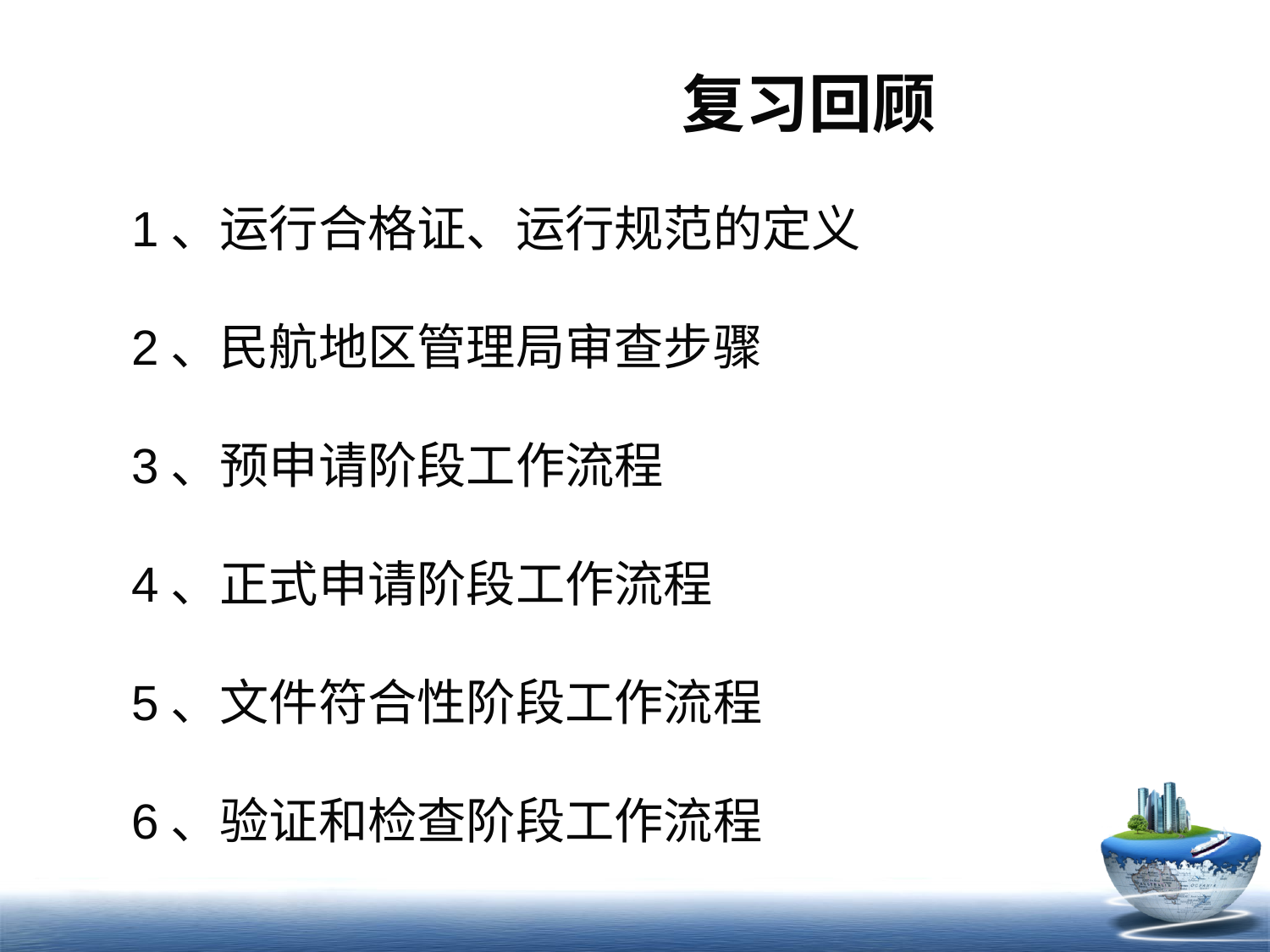

复习回顾
    1、运行合格证、运行规范的定义

    2、民航地区管理局审查步骤

    3、预申请阶段工作流程

    4、正式申请阶段工作流程

    5、文件符合性阶段工作流程

    6、验证和检查阶段工作流程